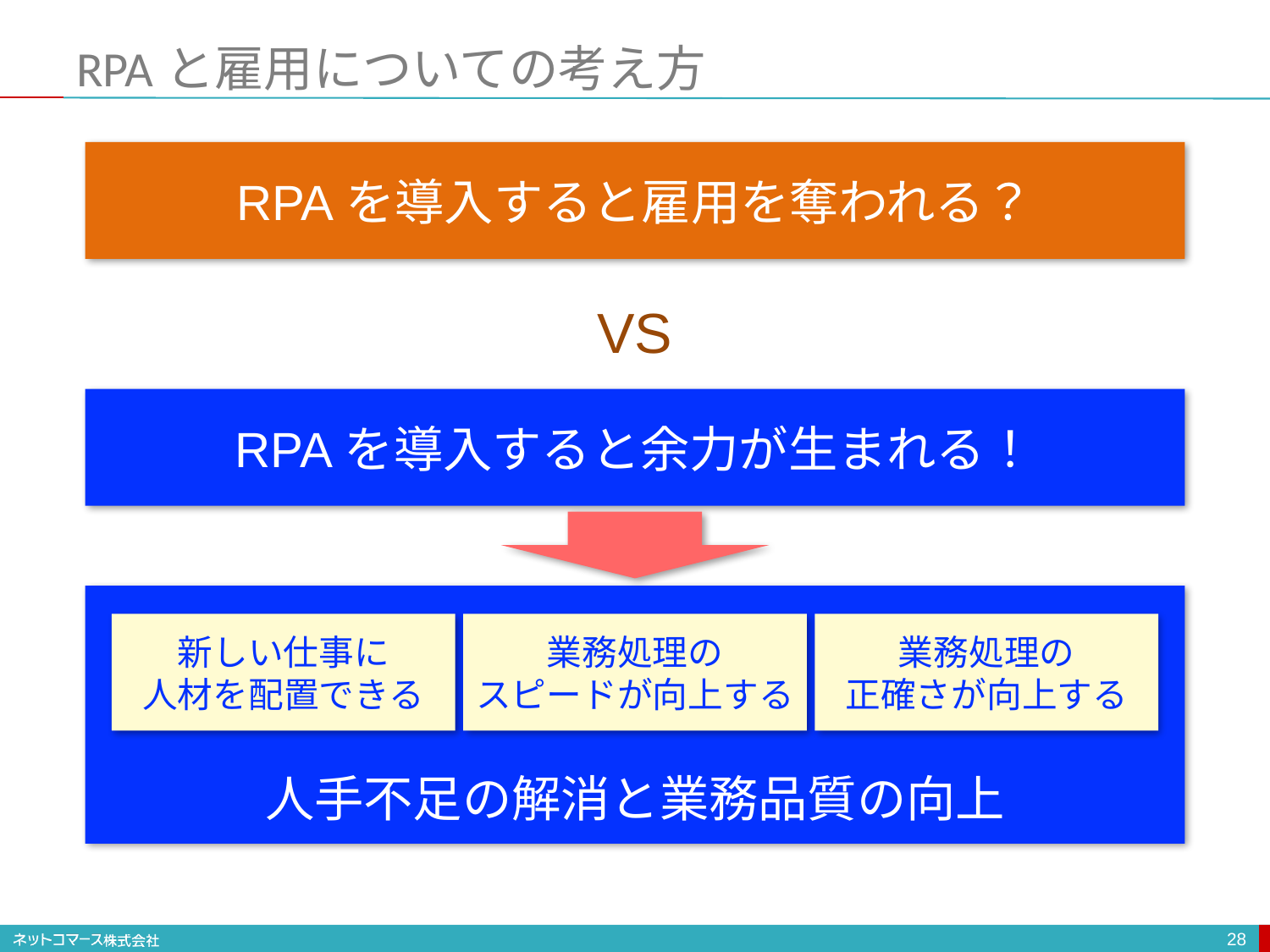

# RPAと雇用についての考え方
RPAを導入すると雇用を奪われる？
VS
RPAを導入すると余力が生まれる！

新しい仕事に
人材を配置できる
業務処理の
スピードが向上する
業務処理の
正確さが向上する
人手不足の解消と業務品質の向上
28